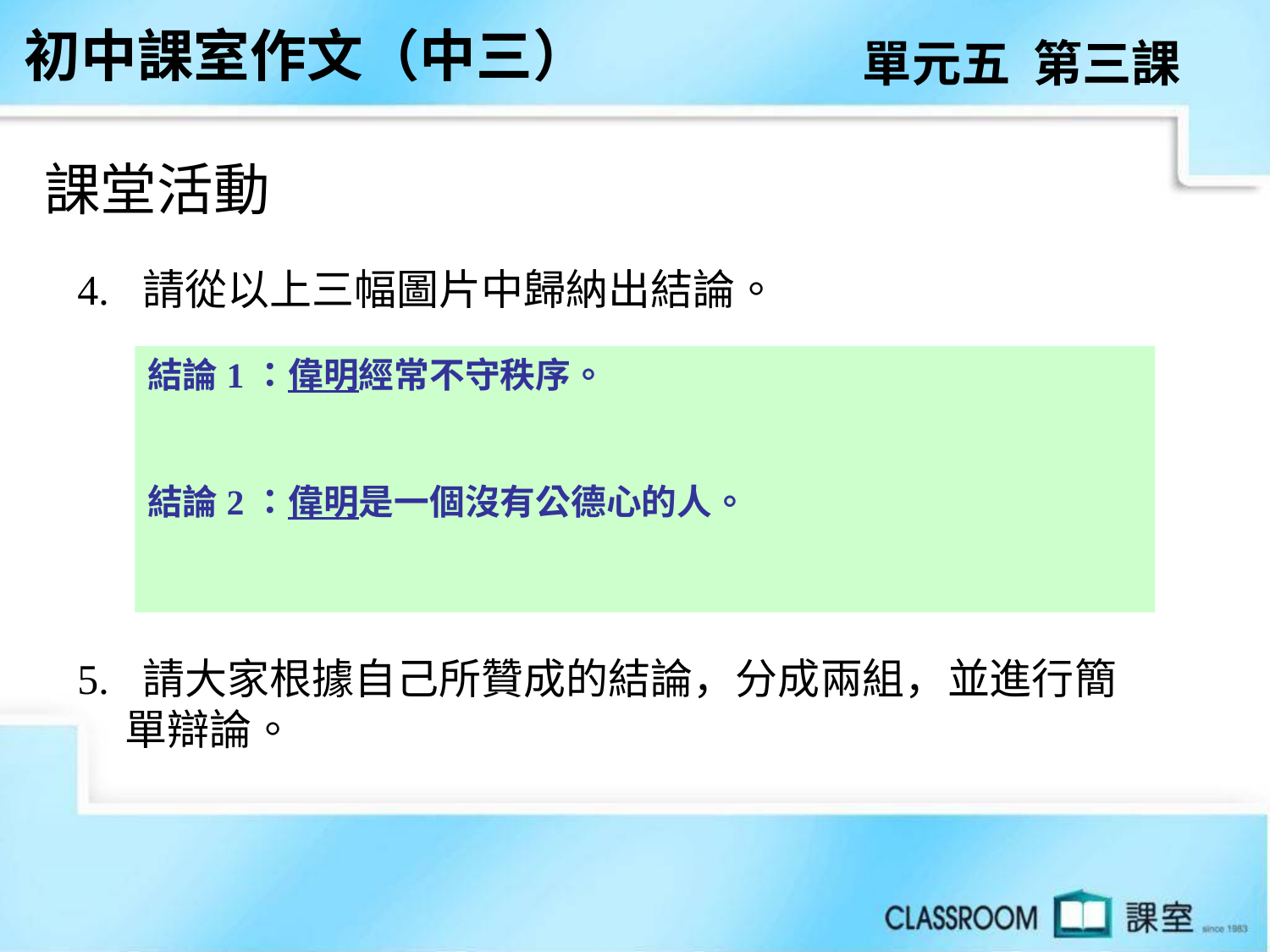

初中課室作文（中三）
單元五  第三課
課堂活動
4.  請從以上三幅圖片中歸納出結論。
結論1：偉明經常不守秩序。

結論2：偉明是一個沒有公德心的人。

5.  請大家根據自己所贊成的結論，分成兩組，並進行簡單辯論。